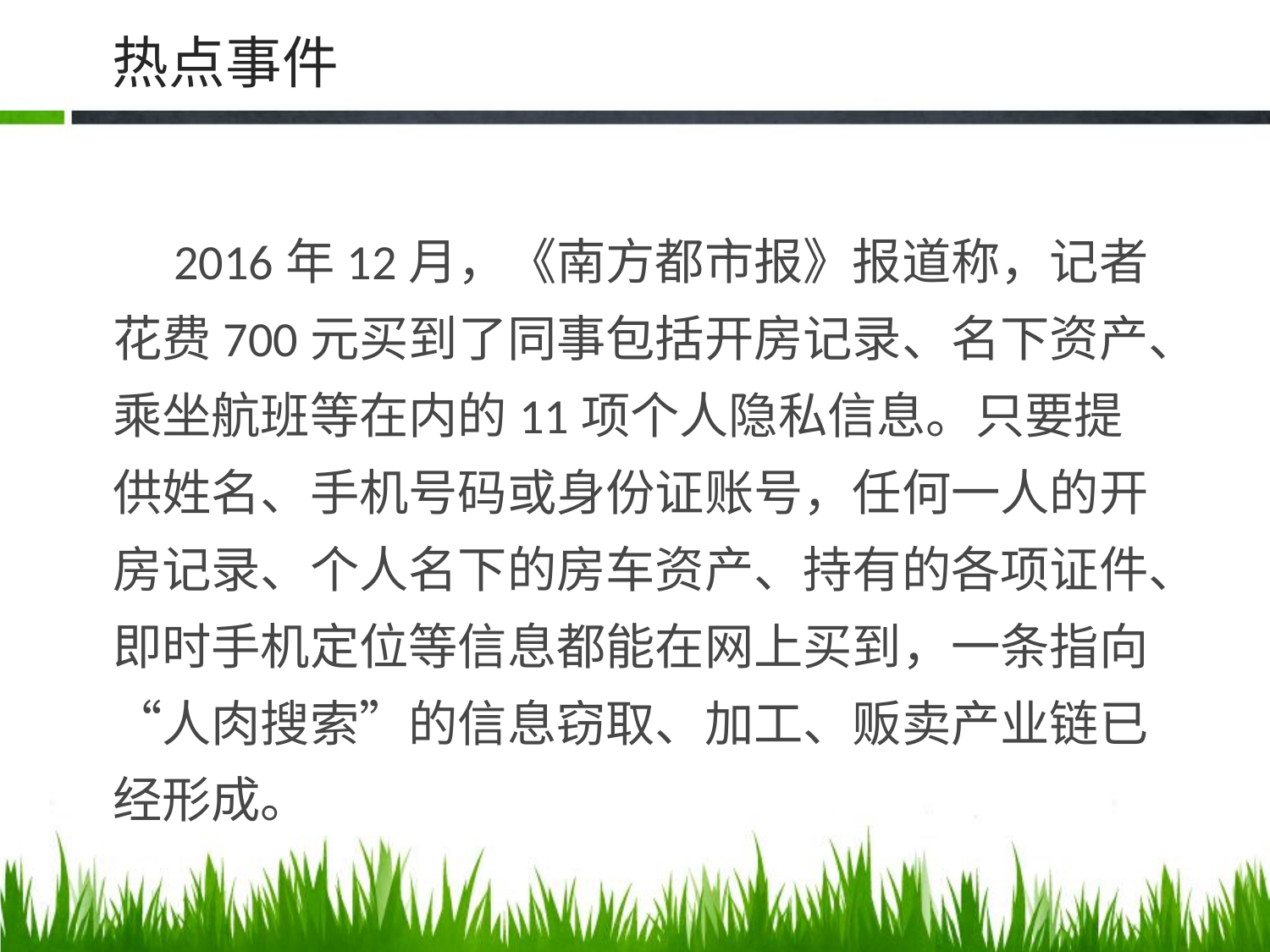

热点事件
# 2016年12月，《南方都市报》报道称，记者花费700元买到了同事包括开房记录、名下资产、乘坐航班等在内的11项个人隐私信息。只要提供姓名、手机号码或身份证账号，任何一人的开房记录、个人名下的房车资产、持有的各项证件、即时手机定位等信息都能在网上买到，一条指向“人肉搜索”的信息窃取、加工、贩卖产业链已经形成。